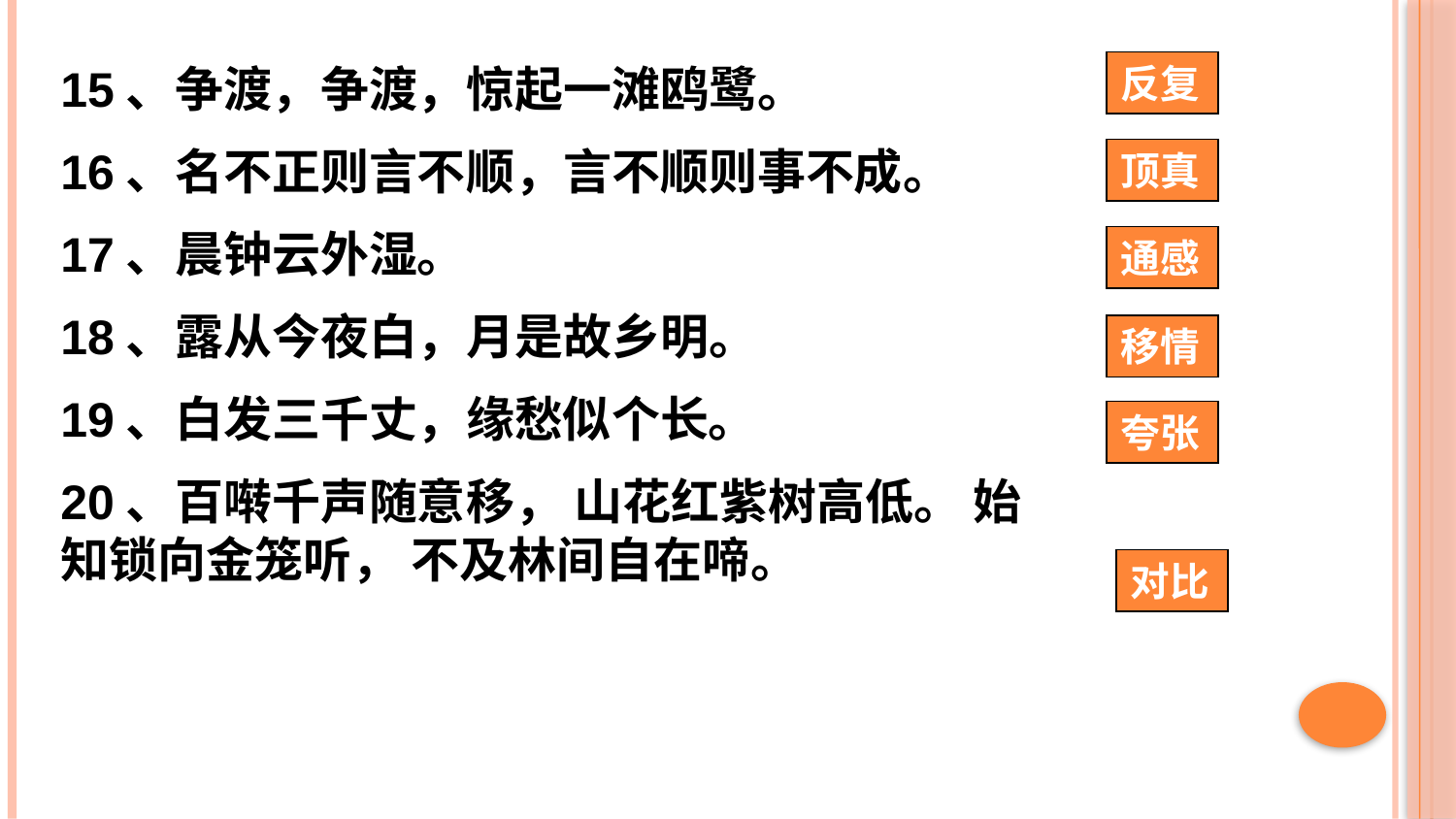

15、争渡，争渡，惊起一滩鸥鹭。
16、名不正则言不顺，言不顺则事不成。
17、晨钟云外湿。
18、露从今夜白，月是故乡明。
19、白发三千丈，缘愁似个长。
20、百啭千声随意移， 山花红紫树高低。 始知锁向金笼听， 不及林间自在啼。
反复
顶真
通感
移情
夸张
对比